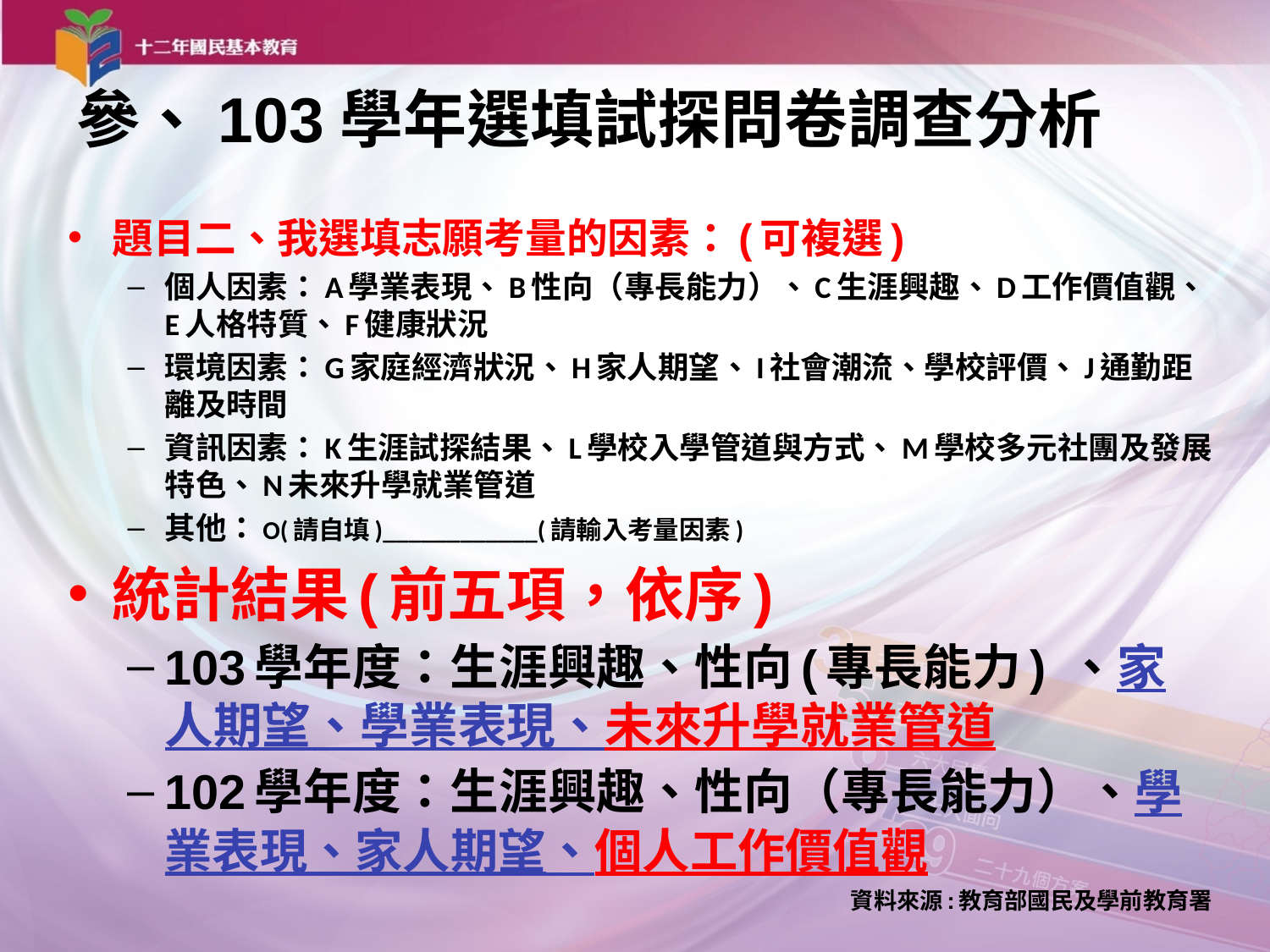

# 參、103學年選填試探問卷調查分析
題目二、我選填志願考量的因素：(可複選)
個人因素：A學業表現、B性向（專長能力）、C生涯興趣、D工作價值觀、E人格特質、F健康狀況
環境因素：G家庭經濟狀況、H家人期望、I社會潮流、學校評價、J通勤距離及時間
資訊因素：K生涯試探結果、L學校入學管道與方式、M學校多元社團及發展特色、N未來升學就業管道
其他：O(請自填)____________(請輸入考量因素)
統計結果(前五項，依序)
103學年度：生涯興趣、性向(專長能力) 、家人期望、學業表現、未來升學就業管道
102學年度：生涯興趣、性向（專長能力）、學業表現、家人期望、個人工作價值觀
資料來源:教育部國民及學前教育署